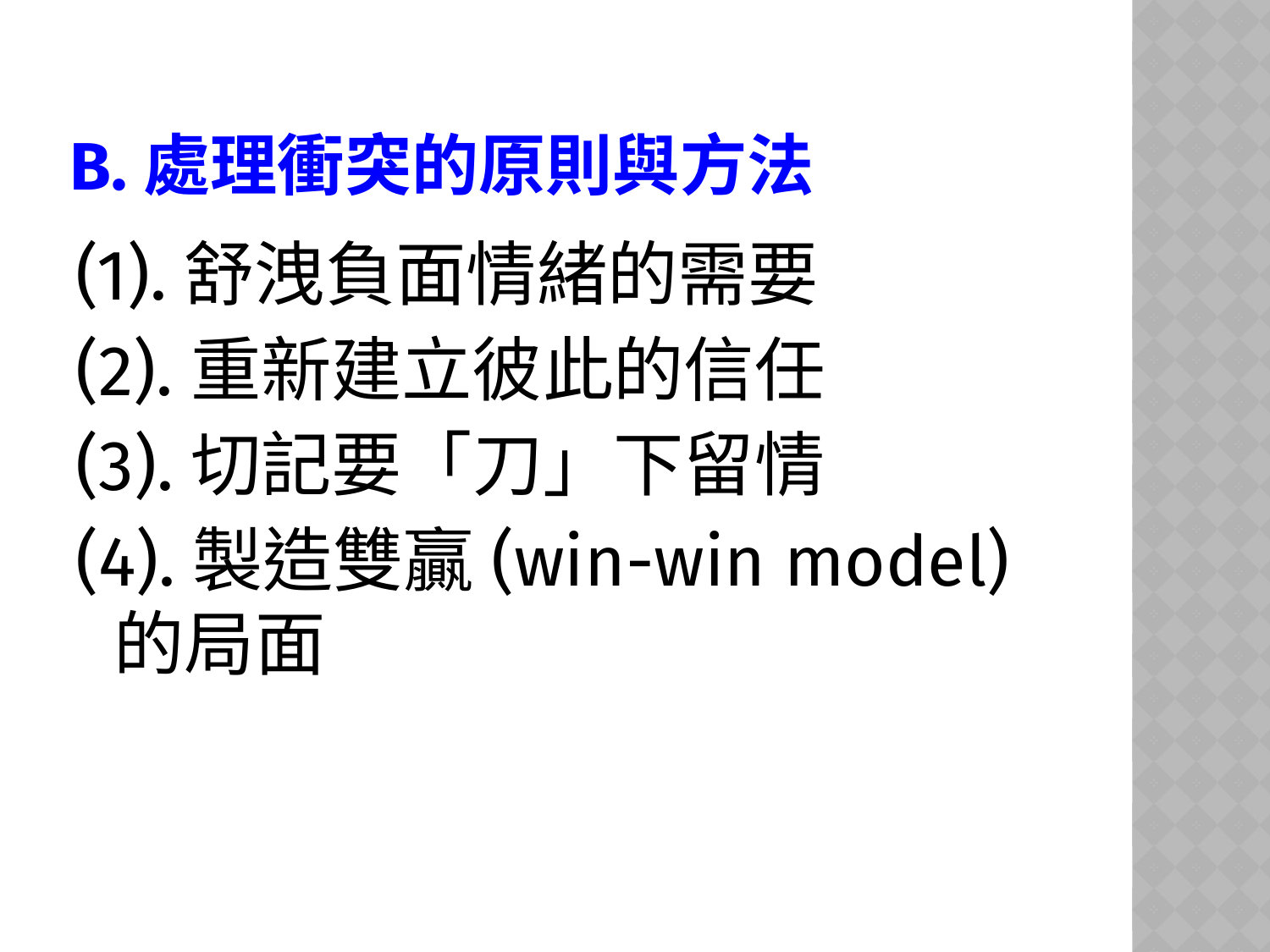

# B.處理衝突的原則與方法
(1).舒洩負面情緒的需要
(2).重新建立彼此的信任
(3).切記要「刀」下留情
(4).製造雙贏(win-win model)的局面